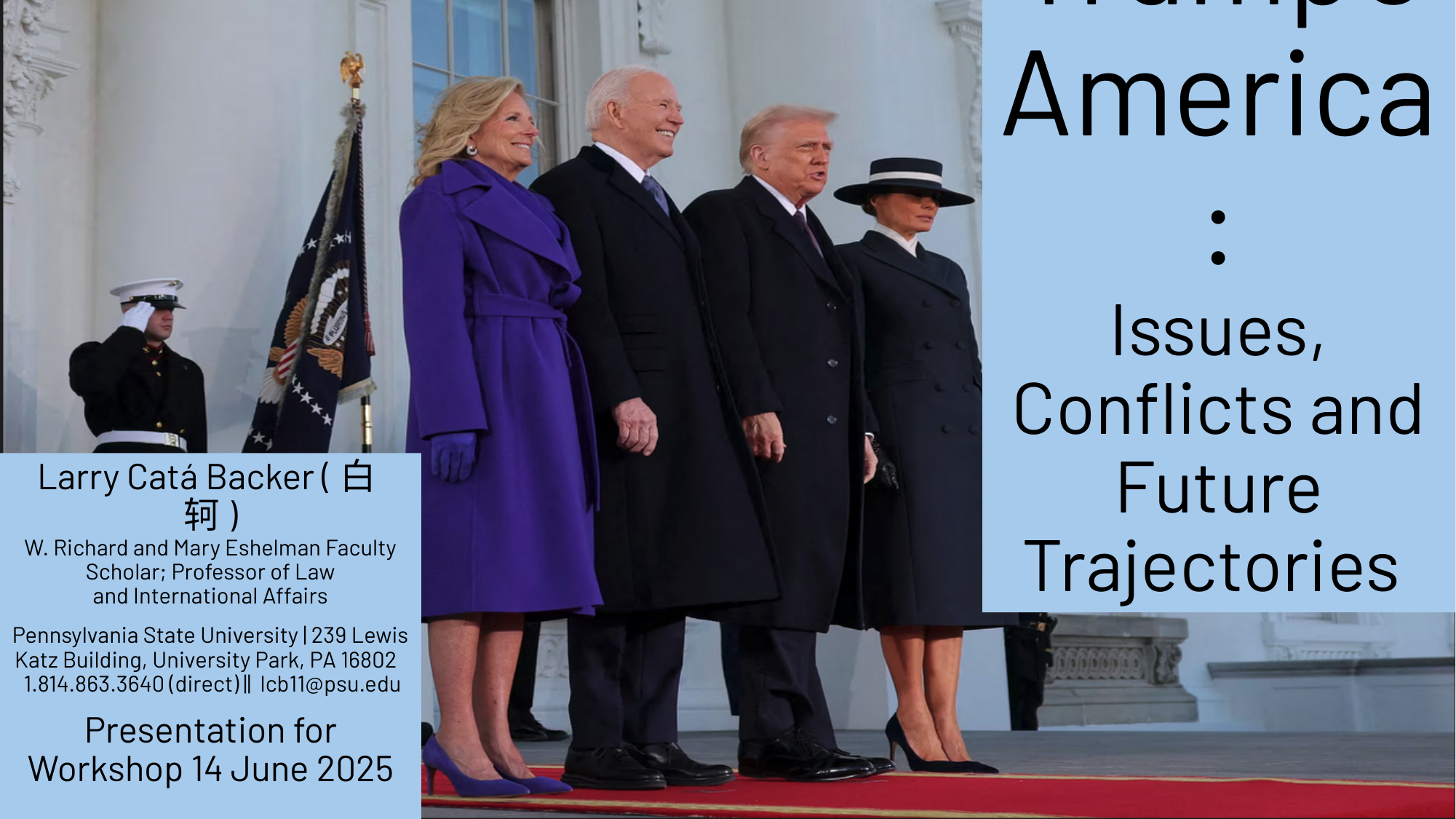

# Trump’s America: Issues, Conflicts and Future Trajectories
Larry Catá Backer (白 轲)
W. Richard and Mary Eshelman Faculty Scholar; Professor of Law and International Affairs
Pennsylvania State University | 239 Lewis Katz Building, University Park, PA 16802    1.814.863.3640 (direct) ||  lcb11@psu.edu
Presentation for Workshop 14 June 2025